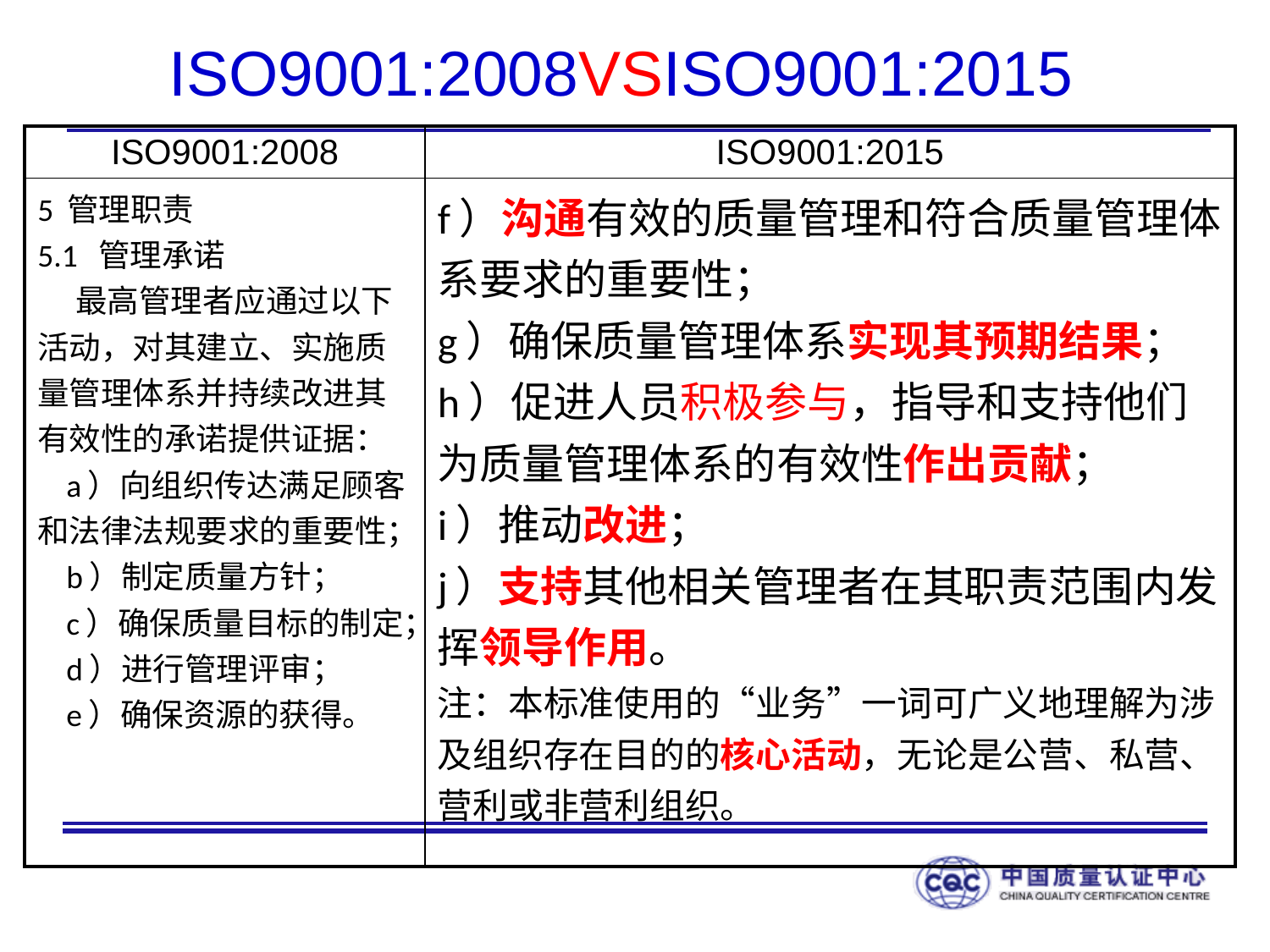

# ISO9001:2008VSISO9001:2015
| ISO9001:2008 | ISO9001:2015 |
| --- | --- |
| 5 管理职责 5.1 管理承诺 最高管理者应通过以下活动，对其建立、实施质量管理体系并持续改进其有效性的承诺提供证据： a）向组织传达满足顾客和法律法规要求的重要性； b）制定质量方针； c）确保质量目标的制定； d）进行管理评审； e）确保资源的获得。 | f）沟通有效的质量管理和符合质量管理体系要求的重要性； g）确保质量管理体系实现其预期结果； h）促进人员积极参与，指导和支持他们为质量管理体系的有效性作出贡献； i）推动改进； j）支持其他相关管理者在其职责范围内发挥领导作用。 注：本标准使用的“业务”一词可广义地理解为涉及组织存在目的的核心活动，无论是公营、私营、营利或非营利组织。 |